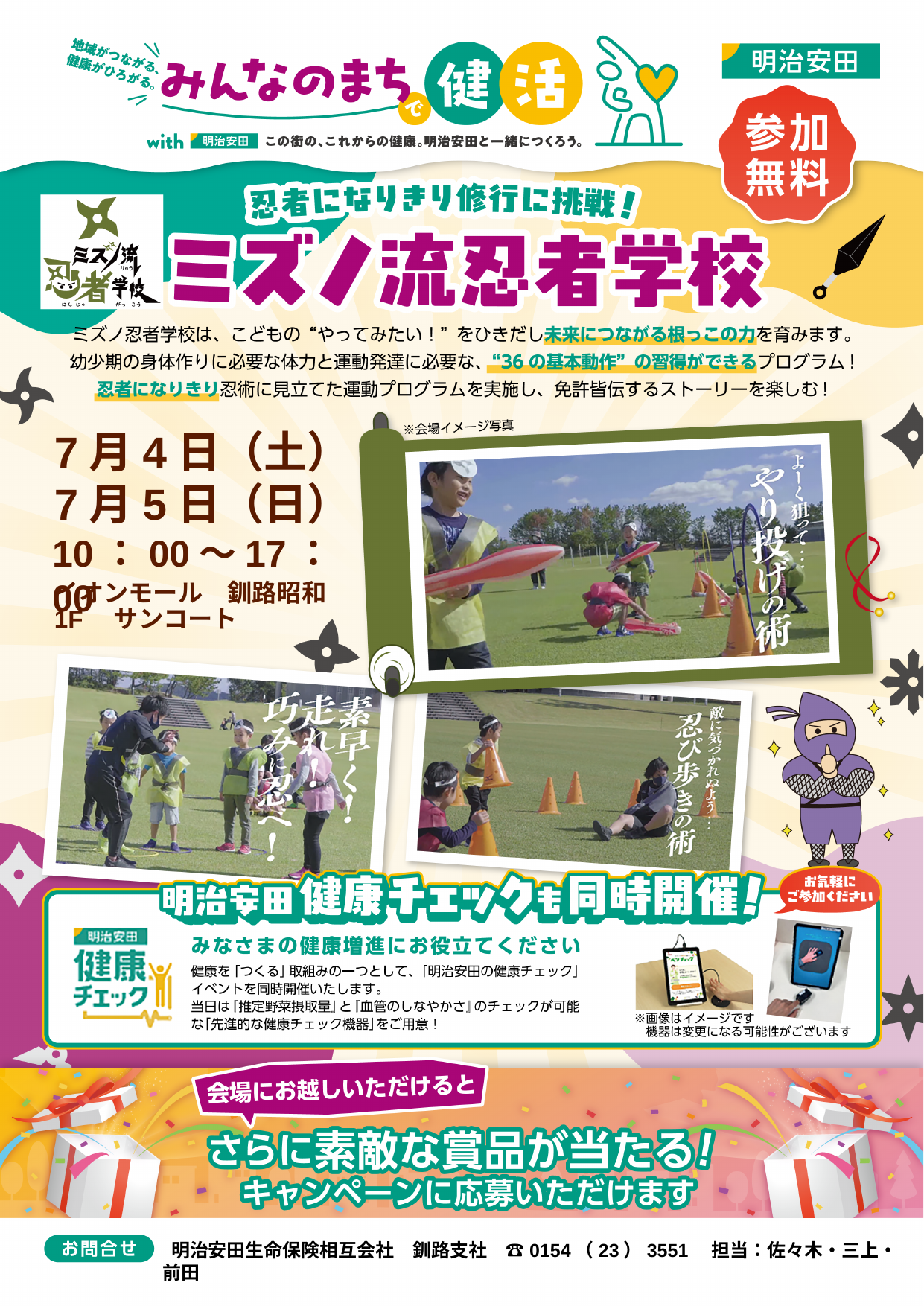

7月4日（土）
7月5日（日）
10：00〜17：00
イオンモール　釧路昭和
1F　サンコート
 明治安田生命保険相互会社　釧路支社　☎0154（23）3551　担当：佐々木・三上・前田